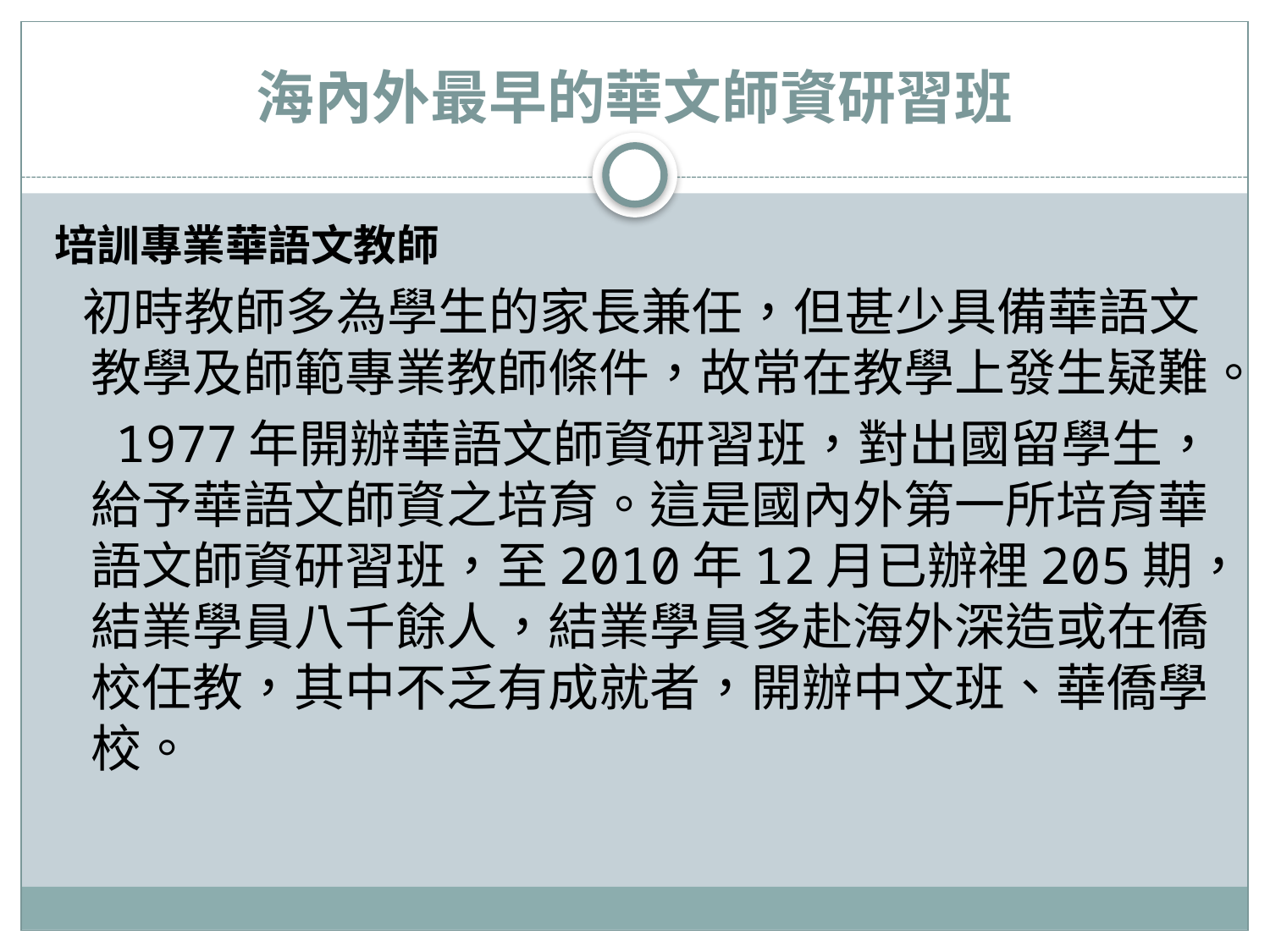

# 海內外最早的華文師資研習班
培訓專業華語文教師
  初時教師多為學生的家長兼任，但甚少具備華語文教學及師範專業教師條件，故常在教學上發生疑難。
  1977年開辦華語文師資研習班，對出國留學生，給予華語文師資之培育。這是國內外第一所培育華語文師資研習班，至2010年12月已辦裡205期，結業學員八千餘人，結業學員多赴海外深造或在僑校任教，其中不乏有成就者，開辦中文班、華僑學校。